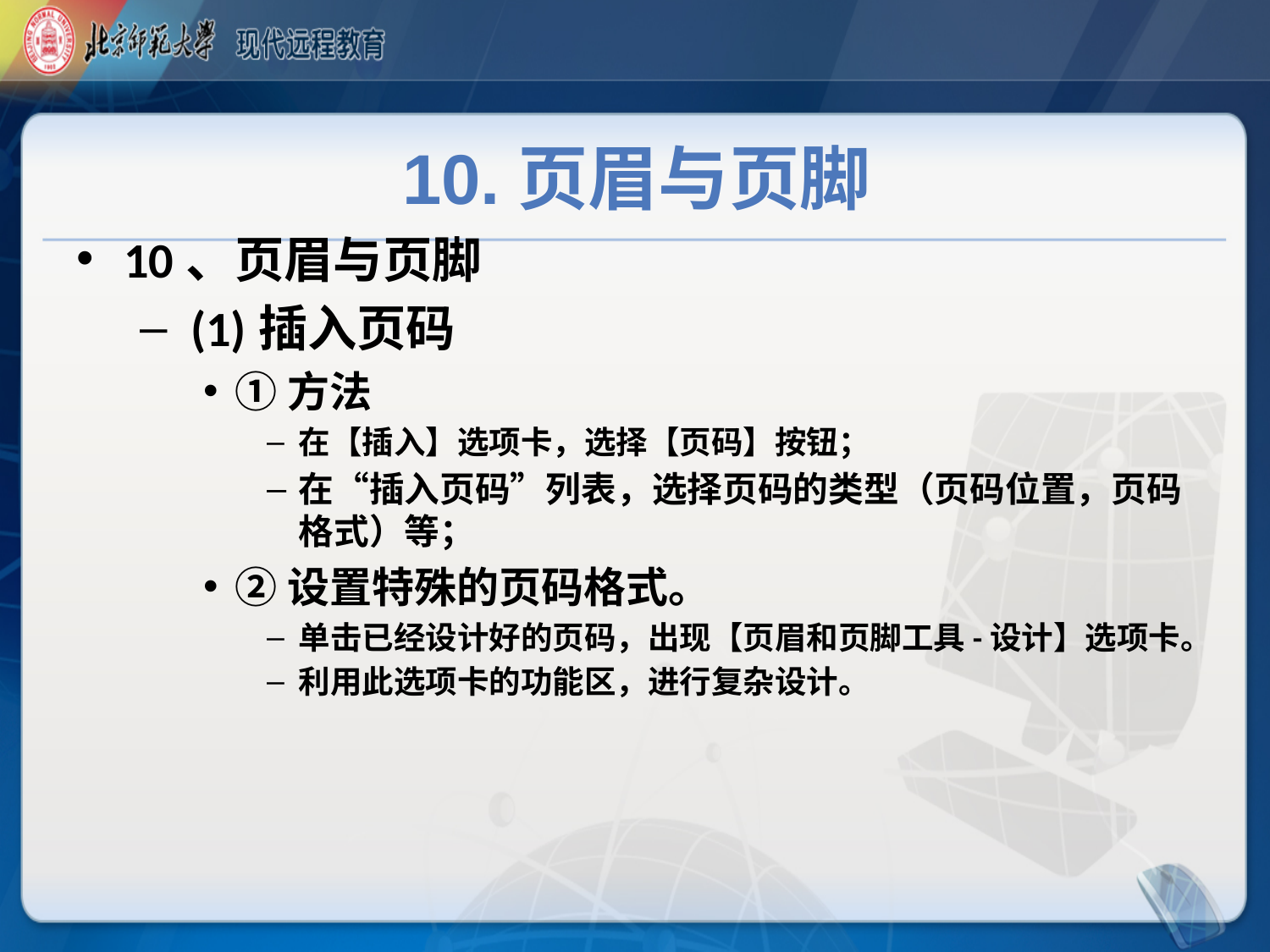

# 10.页眉与页脚
10、页眉与页脚
 (1)插入页码
①方法
在【插入】选项卡，选择【页码】按钮；
在“插入页码”列表，选择页码的类型（页码位置，页码格式）等；
②设置特殊的页码格式。
单击已经设计好的页码，出现【页眉和页脚工具-设计】选项卡。
利用此选项卡的功能区，进行复杂设计。